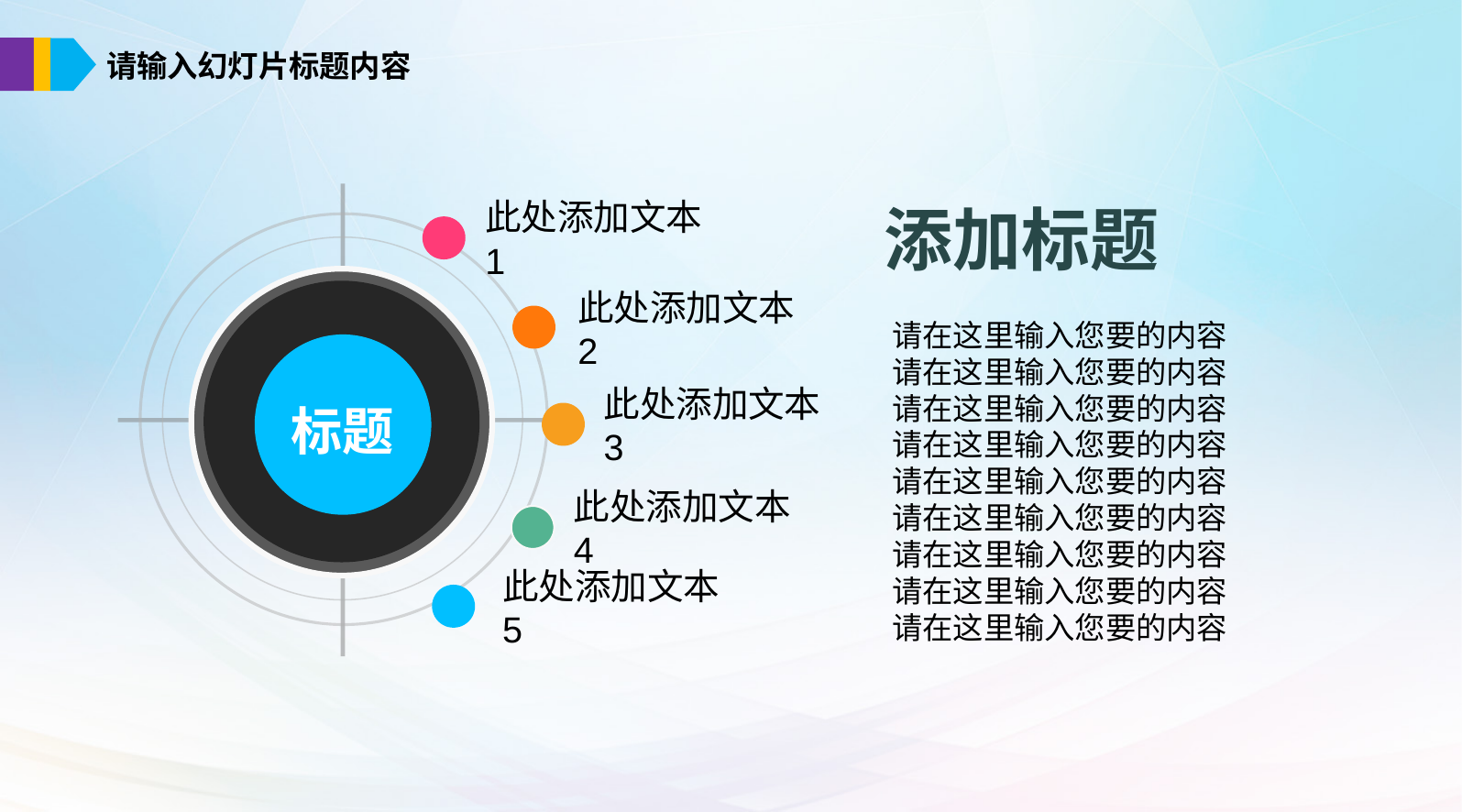

请输入幻灯片标题内容

添加标题
此处添加文本1

此处添加文本2

请在这里输入您要的内容请在这里输入您要的内容请在这里输入您要的内容请在这里输入您要的内容请在这里输入您要的内容请在这里输入您要的内容请在这里输入您要的内容请在这里输入您要的内容请在这里输入您要的内容
标题
此处添加文本3

此处添加文本4

此处添加文本5